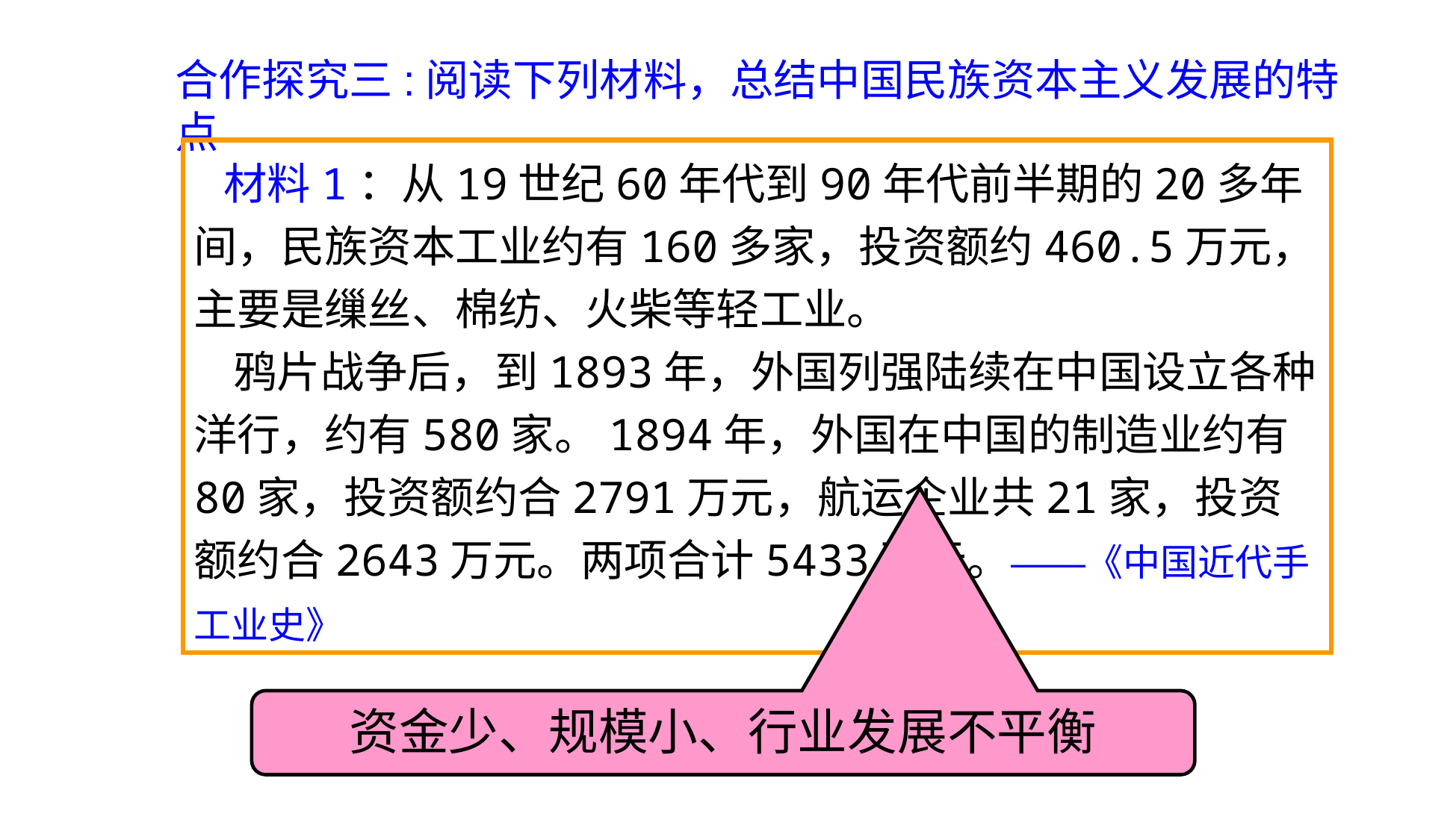

合作探究三:阅读下列材料，总结中国民族资本主义发展的特点
  材料1：从19世纪60年代到90年代前半期的20多年间，民族资本工业约有160多家，投资额约460.5万元，主要是缫丝、棉纺、火柴等轻工业。
   鸦片战争后，到1893年，外国列强陆续在中国设立各种洋行，约有580家。1894年，外国在中国的制造业约有80家，投资额约合2791万元，航运企业共21家，投资额约合2643万元。两项合计5433万元。——《中国近代手工业史》
资金少、规模小、行业发展不平衡